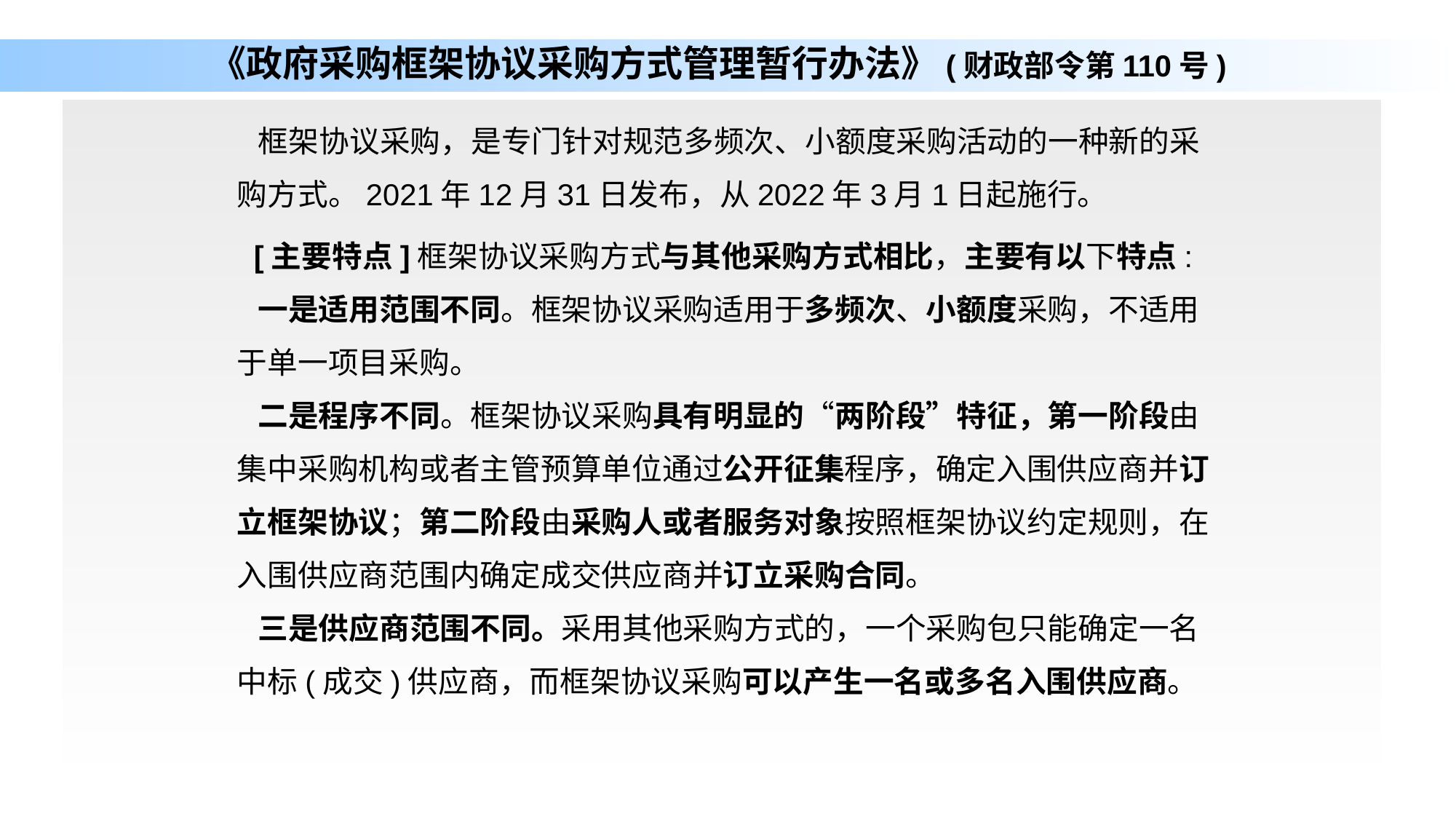

# 《政府采购框架协议采购方式管理暂行办法》(财政部令第110号)
  框架协议采购，是专门针对规范多频次、小额度采购活动的一种新的采购方式。2021年12月31日发布，从2022年3月1日起施行。
  [主要特点]框架协议采购方式与其他采购方式相比，主要有以下特点:
  一是适用范围不同。框架协议采购适用于多频次、小额度采购，不适用于单一项目采购。
  二是程序不同。框架协议采购具有明显的“两阶段”特征，第一阶段由集中采购机构或者主管预算单位通过公开征集程序，确定入围供应商并订立框架协议；第二阶段由采购人或者服务对象按照框架协议约定规则，在入围供应商范围内确定成交供应商并订立采购合同。
  三是供应商范围不同。采用其他采购方式的，一个采购包只能确定一名中标(成交)供应商，而框架协议采购可以产生一名或多名入围供应商。